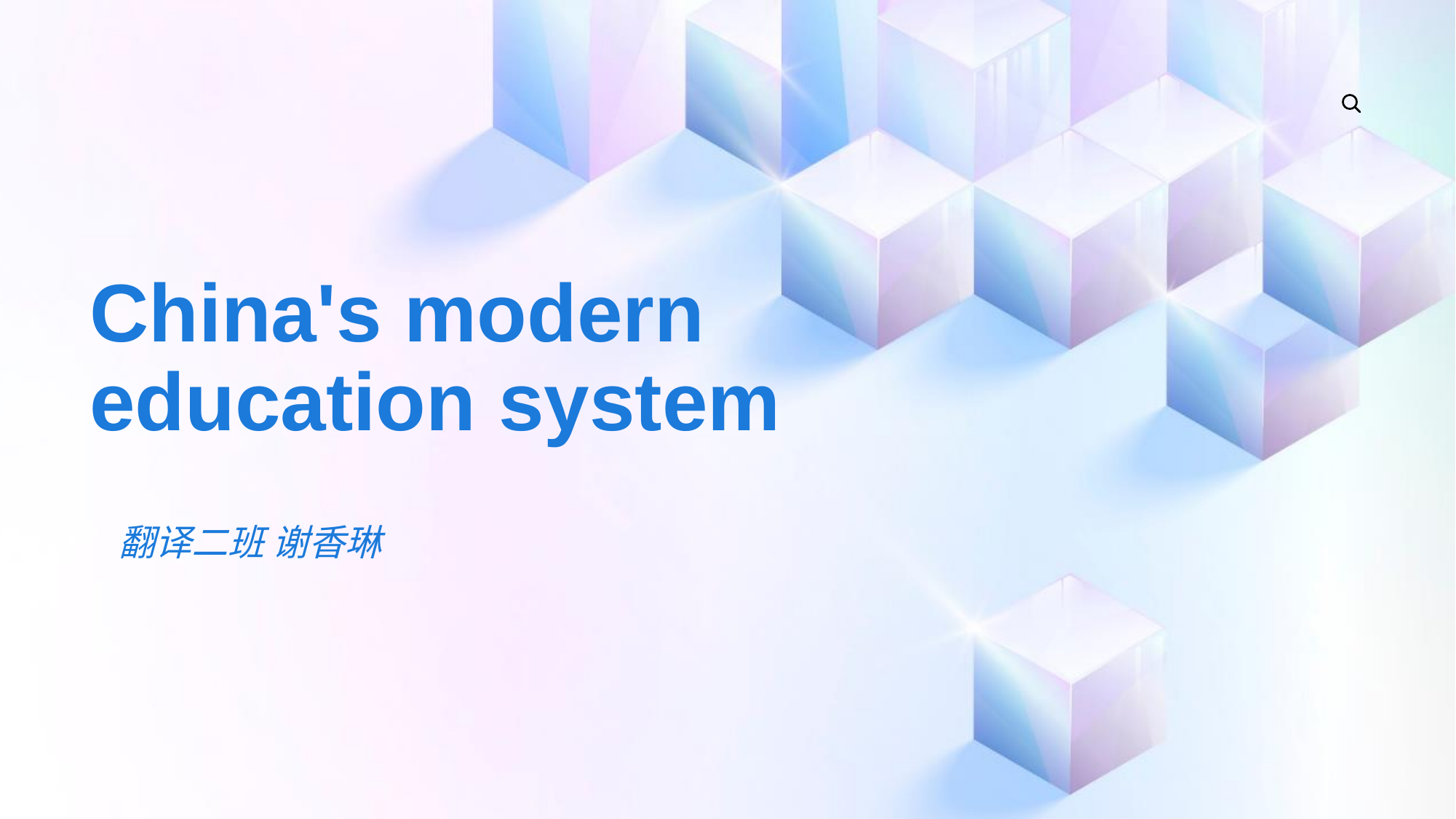

# China's modern education system
翻译二班 谢香琳